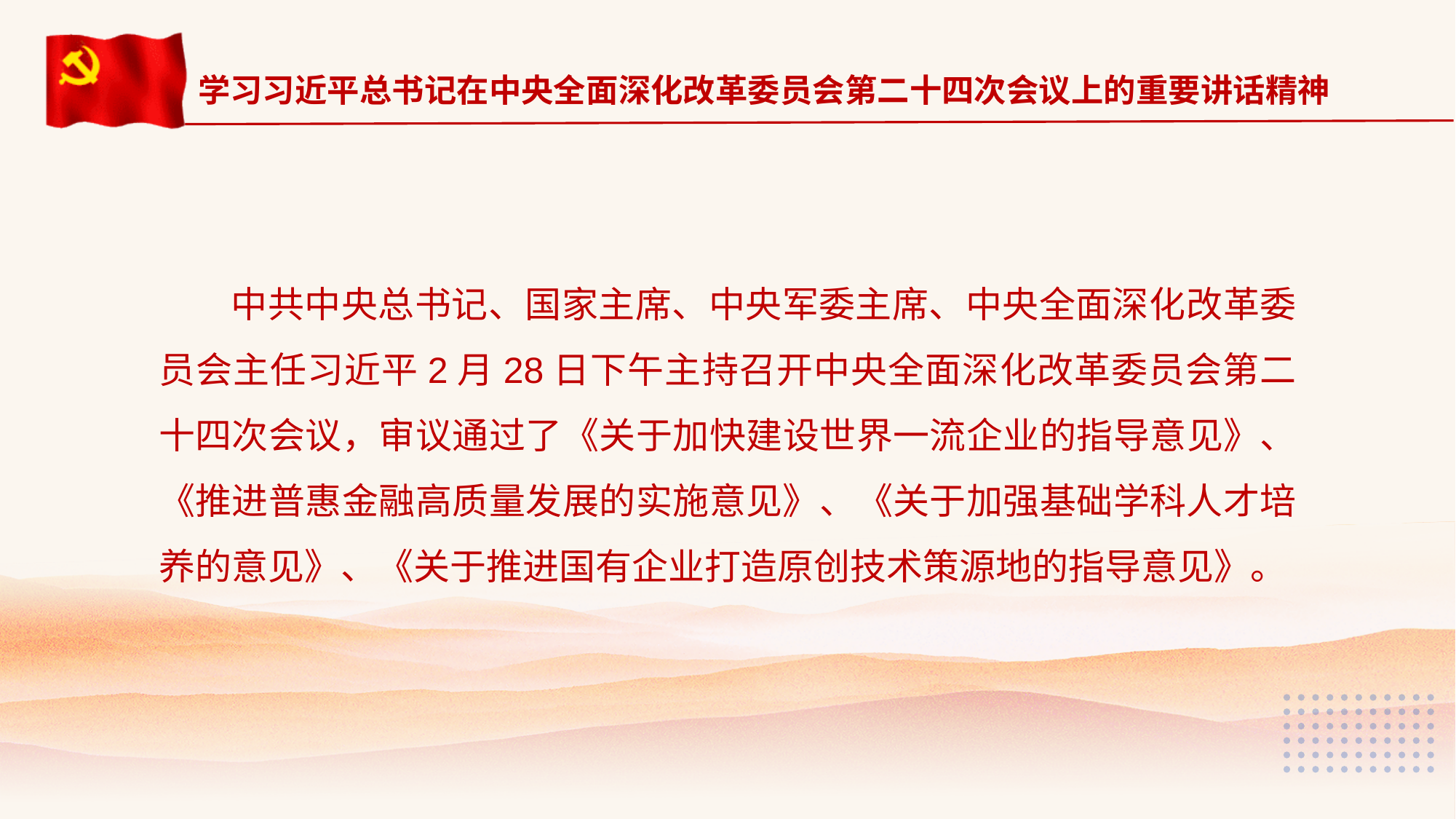

学习习近平总书记在中央全面深化改革委员会第二十四次会议上的重要讲话精神
中共中央总书记、国家主席、中央军委主席、中央全面深化改革委员会主任习近平2月28日下午主持召开中央全面深化改革委员会第二十四次会议，审议通过了《关于加快建设世界一流企业的指导意见》、《推进普惠金融高质量发展的实施意见》、《关于加强基础学科人才培养的意见》、《关于推进国有企业打造原创技术策源地的指导意见》。